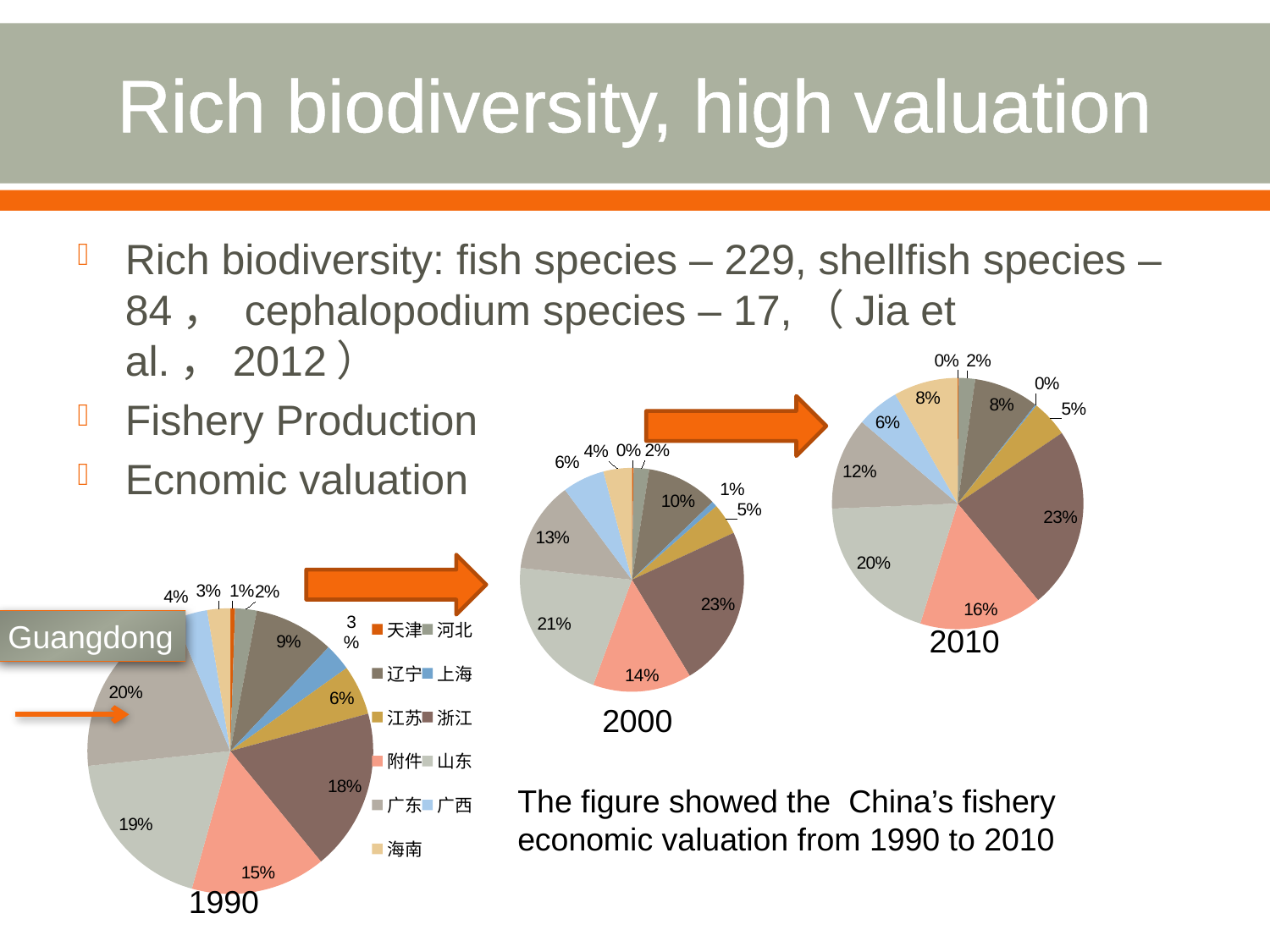

# Rich biodiversity, high valuation
Rich biodiversity: fish species – 229, shellfish species – 84， cephalopodium species – 17,（Jia et al.，2012）
Fishery Production
Ecnomic valuation

### Chart

| Category |  |
|---|---|

### Chart

| Category |  |
|---|---|

### Chart

| Category |  |
|---|---|
| 天津 | 29291.0 |
| 河北 | 132501.0 |
| 辽宁 | 493089.0 |
| 上海 | 166874.0 |
| 江苏 | 306824.0 |
| 浙江 | 993674.0 |
| 附件 | 829691.0 |
| 山东 | 1032683.0 |
| 广东 | 1107413.0 |
| 广西 | 199324.0 |
| 海南 | 141351.0 |
Guangdong
2010
2000
The figure showed the  China’s fishery economic valuation from 1990 to 2010
1990